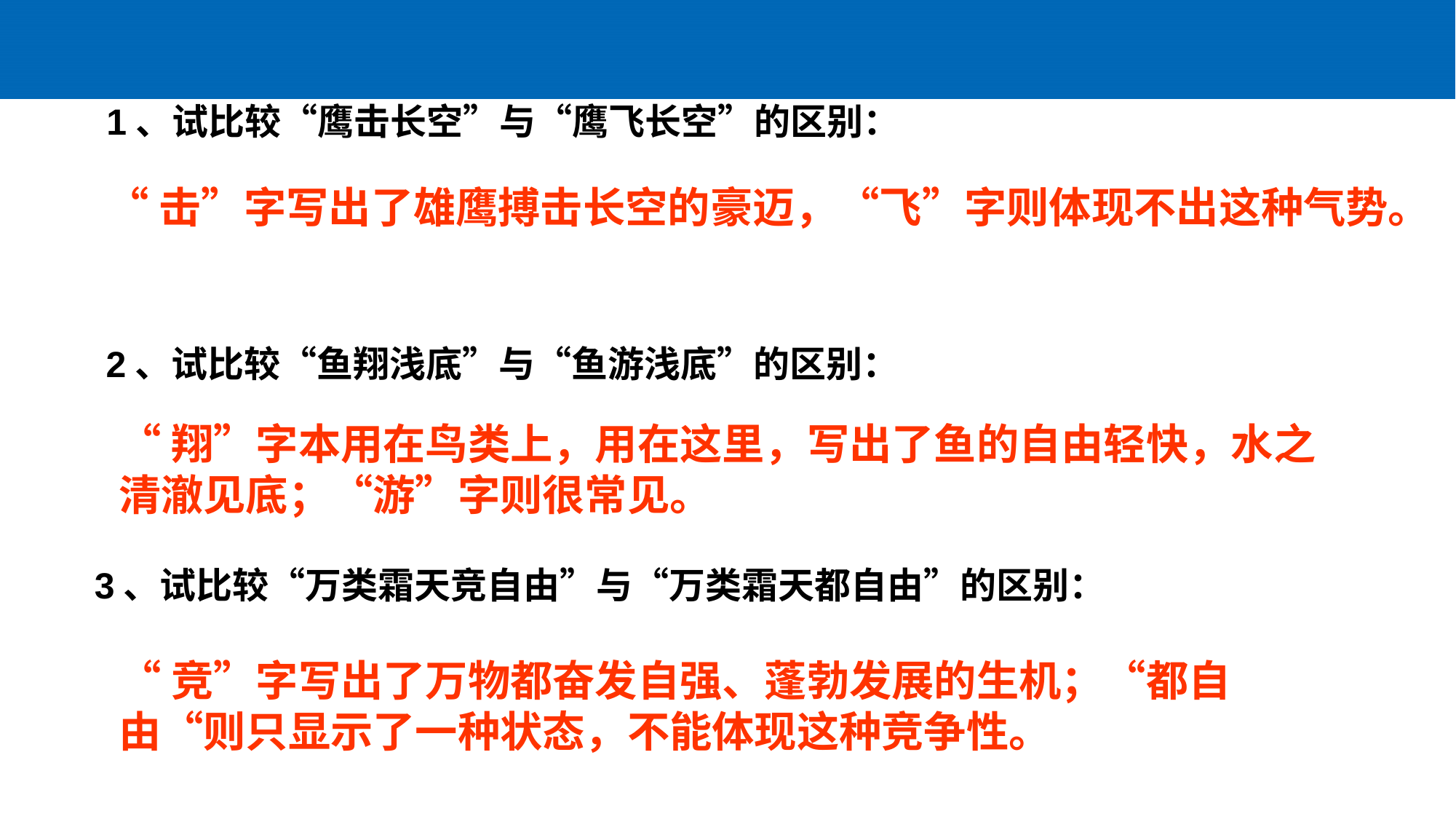

1、试比较“鹰击长空”与“鹰飞长空”的区别：
“击”字写出了雄鹰搏击长空的豪迈，“飞”字则体现不出这种气势。
  2、试比较“鱼翔浅底”与“鱼游浅底”的区别：
“翔”字本用在鸟类上，用在这里，写出了鱼的自由轻快，水之清澈见底；“游”字则很常见。
3、试比较“万类霜天竞自由”与“万类霜天都自由”的区别：
“竞”字写出了万物都奋发自强、蓬勃发展的生机；“都自由“则只显示了一种状态，不能体现这种竞争性。